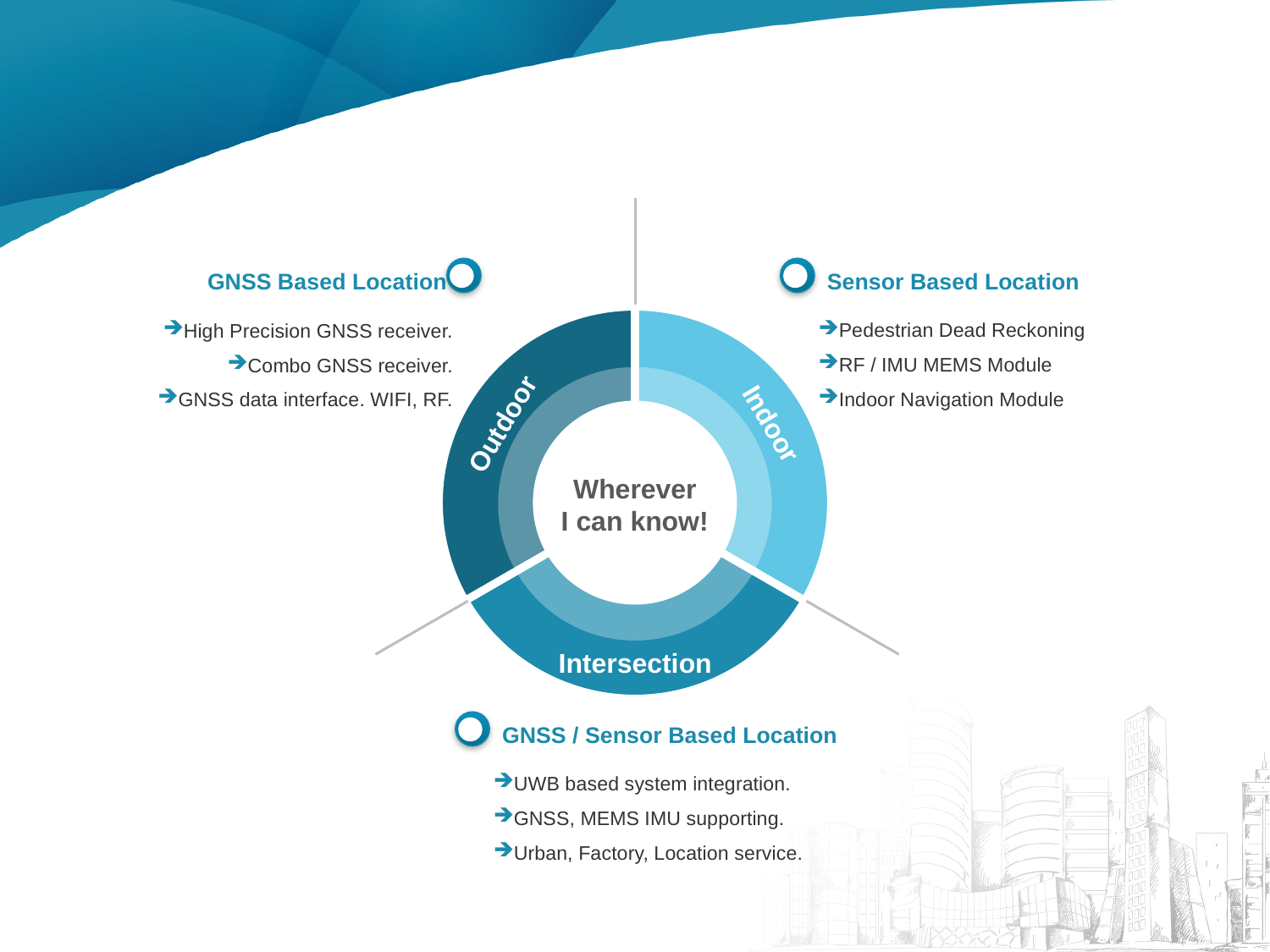

Outdoor
Indoor
Intersection
Sensor Based Location

Pedestrian Dead Reckoning
RF / IMU MEMS Module
Indoor Navigation Module
GNSS Based Location

### Chart

| Category | 판매 |
|---|---|
| 1분기 | 33.300000000000004 |
| 2분기 | 33.300000000000004 |
| 3분기 | 33.300000000000004 |
High Precision GNSS receiver.
Combo GNSS receiver.
GNSS data interface. WIFI, RF.

Wherever
I can know!
GNSS / Sensor Based Location

UWB based system integration.
GNSS, MEMS IMU supporting.
Urban, Factory, Location service.